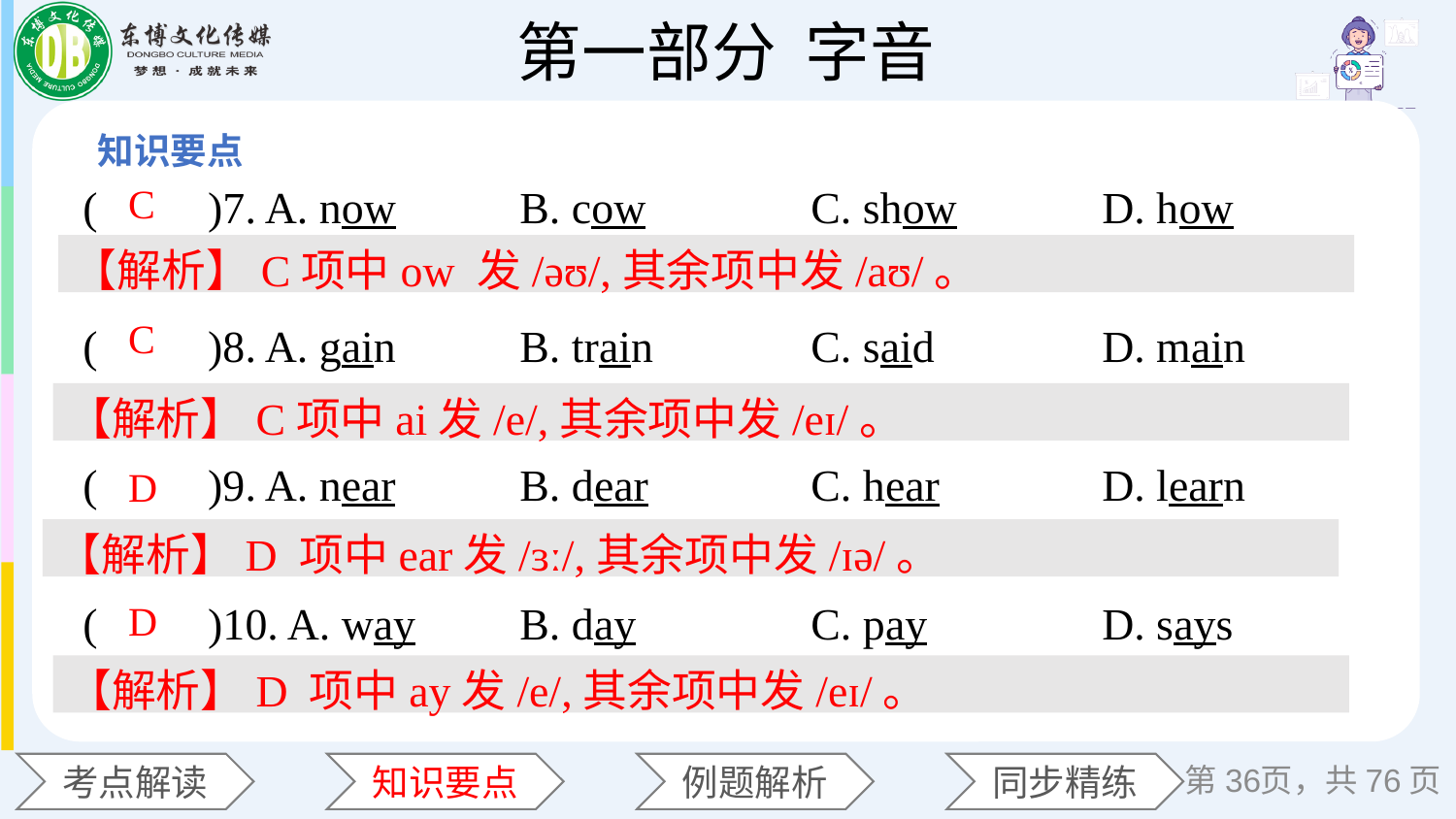

(　　)7. A. now    	B. cow    	C. show    	D. how

(　　)8. A. gain    	B. train    	C. said    	D. main

(　　)9. A. near    	B. dear    	C. hear    	D. learn

(　　)10. A. way  	B. day    	C. pay    	D. says

C
【解析】C项中ow 发/əʊ/,其余项中发/aʊ/。
C
【解析】C项中ai发/e/,其余项中发/eɪ/。
D
【解析】D 项中ear发/ɜː/,其余项中发/ɪə/。
D
【解析】D 项中ay发/e/,其余项中发/eɪ/。
第36页，共76页